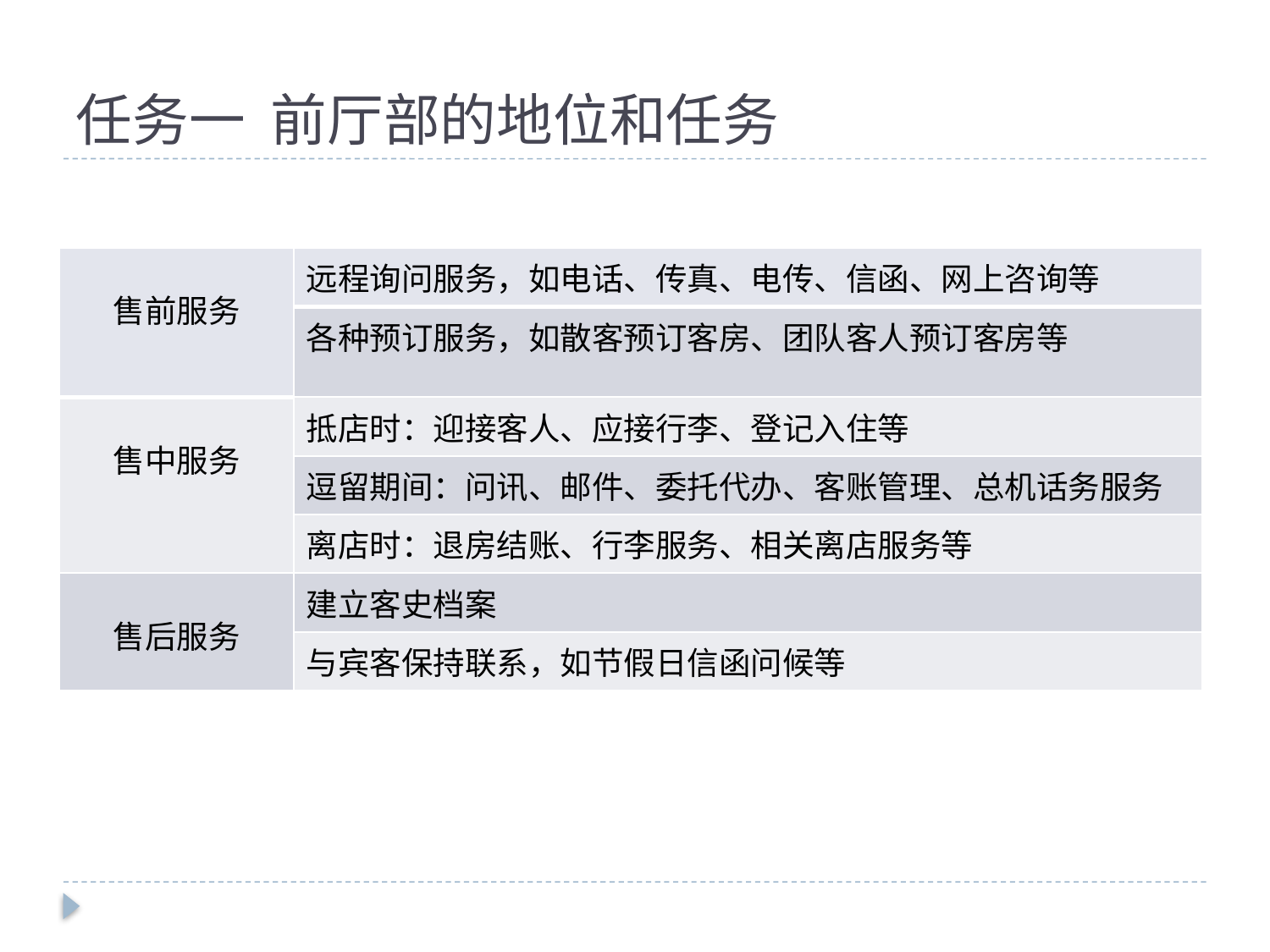

# 任务一  前厅部的地位和任务
| 售前服务 | 远程询问服务，如电话、传真、电传、信函、网上咨询等 |
| --- | --- |
|  | 各种预订服务，如散客预订客房、团队客人预订客房等 |
| 售中服务 | 抵店时：迎接客人、应接行李、登记入住等 |
|  | 逗留期间：问讯、邮件、委托代办、客账管理、总机话务服务 |
|  | 离店时：退房结账、行李服务、相关离店服务等 |
| 售后服务 | 建立客史档案 |
|  | 与宾客保持联系，如节假日信函问候等 |